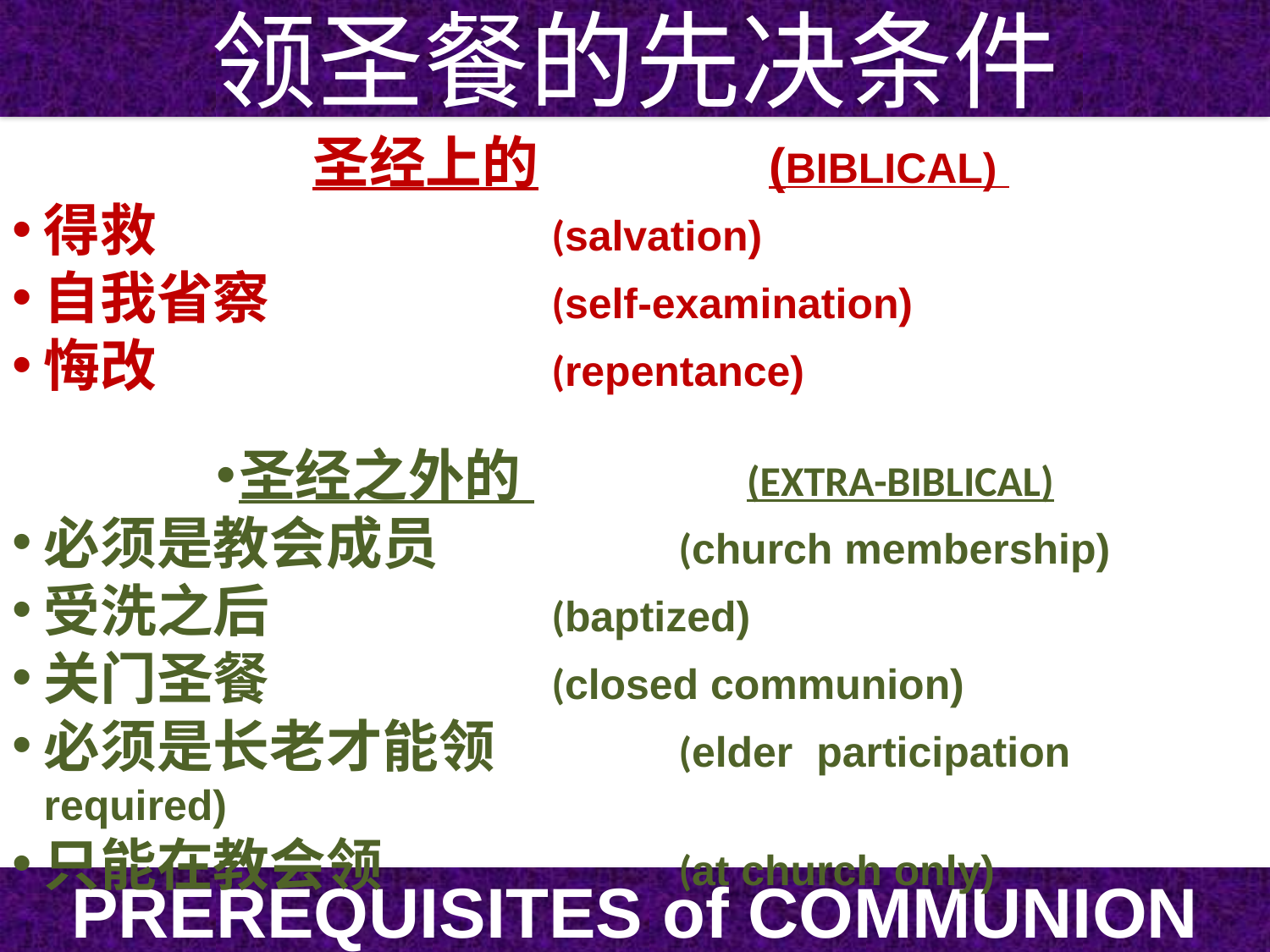

领圣餐的先决条件
   圣经上的  		(BIBLICAL)
得救 				(salvation)
自我省察 			(self-examination)
悔改 				(repentance)

圣经之外的 		(EXTRA-BIBLICAL)
必须是教会成员		(church membership)
受洗之后			(baptized)
关门圣餐 			(closed communion)
必须是长老才能领 		(elder  participation required)
只能在教会领			(at church only)

PREREQUISITES of COMMUNION